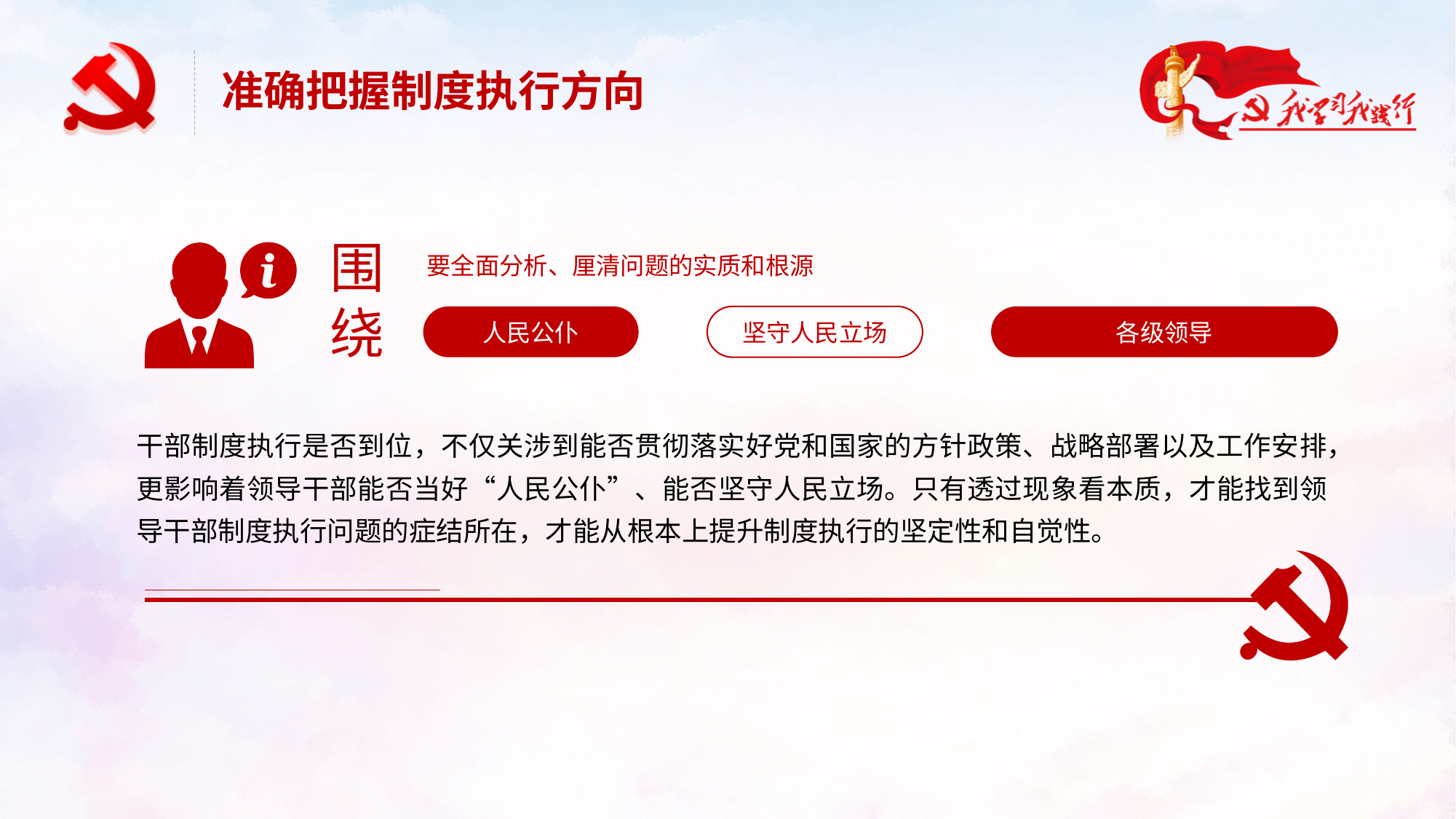

准确把握制度执行方向
围绕
要全面分析、厘清问题的实质和根源

人民公仆
坚守人民立场
各级领导
干部制度执行是否到位，不仅关涉到能否贯彻落实好党和国家的方针政策、战略部署以及工作安排，更影响着领导干部能否当好“人民公仆”、能否坚守人民立场。只有透过现象看本质，才能找到领导干部制度执行问题的症结所在，才能从根本上提升制度执行的坚定性和自觉性。